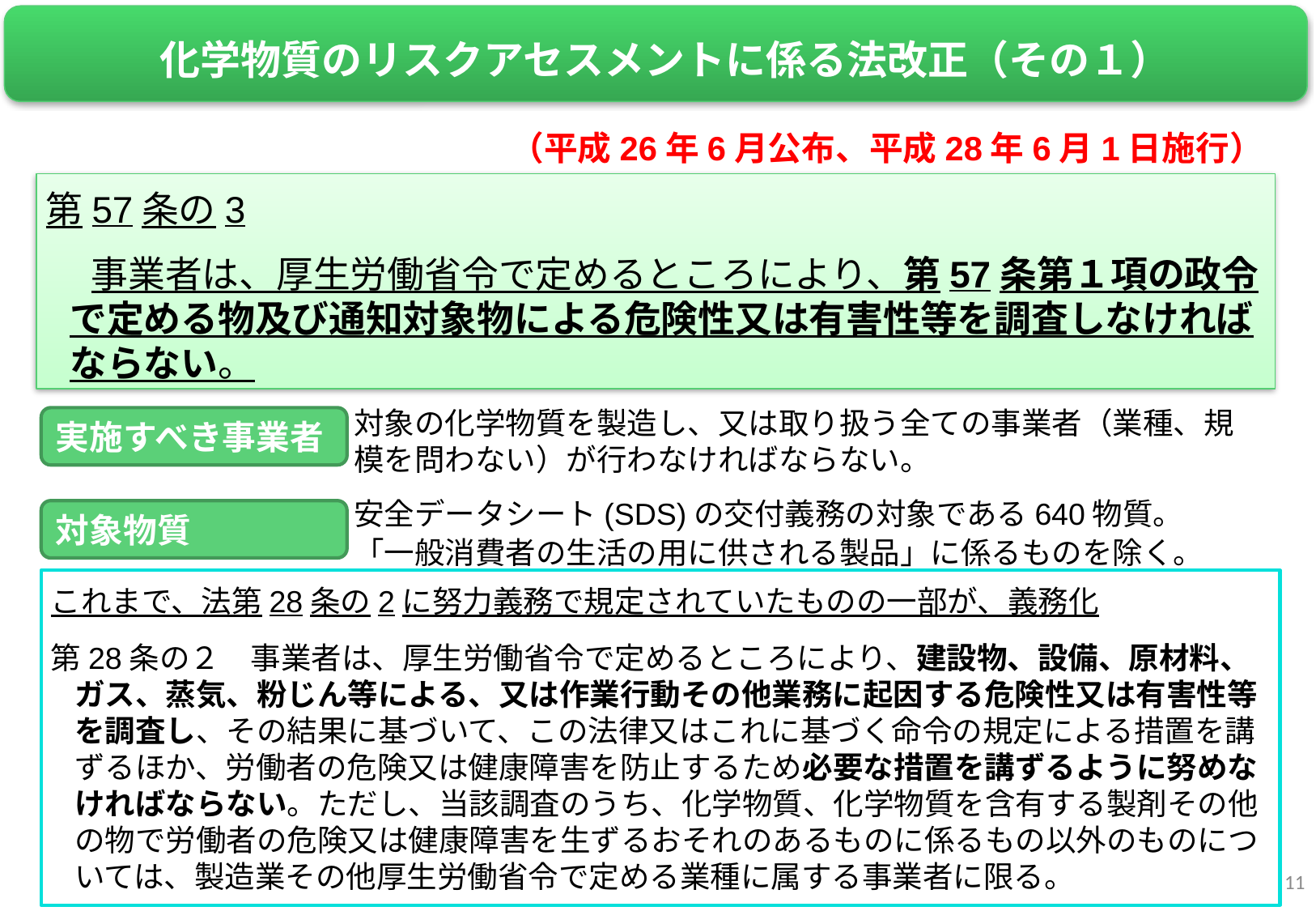

化学物質のリスクアセスメントに係る法改正（その１）
（平成26年6月公布、平成28年6月1日施行）
第57条の3
　 事業者は、厚生労働省令で定めるところにより、第57条第１項の政令で定める物及び通知対象物による危険性又は有害性等を調査しなければならない。
対象の化学物質を製造し、又は取り扱う全ての事業者（業種、規模を問わない）が行わなければならない。
安全データシート(SDS)の交付義務の対象である640物質。
「一般消費者の生活の用に供される製品」に係るものを除く。
実施すべき事業者
対象物質
これまで、法第28条の2に努力義務で規定されていたものの一部が、義務化
第28条の２　事業者は、厚生労働省令で定めるところにより、建設物、設備、原材料、ガス、蒸気、粉じん等による、又は作業行動その他業務に起因する危険性又は有害性等を調査し、その結果に基づいて、この法律又はこれに基づく命令の規定による措置を講ずるほか、労働者の危険又は健康障害を防止するため必要な措置を講ずるように努めなければならない。ただし、当該調査のうち、化学物質、化学物質を含有する製剤その他の物で労働者の危険又は健康障害を生ずるおそれのあるものに係るもの以外のものについては、製造業その他厚生労働省令で定める業種に属する事業者に限る。

11